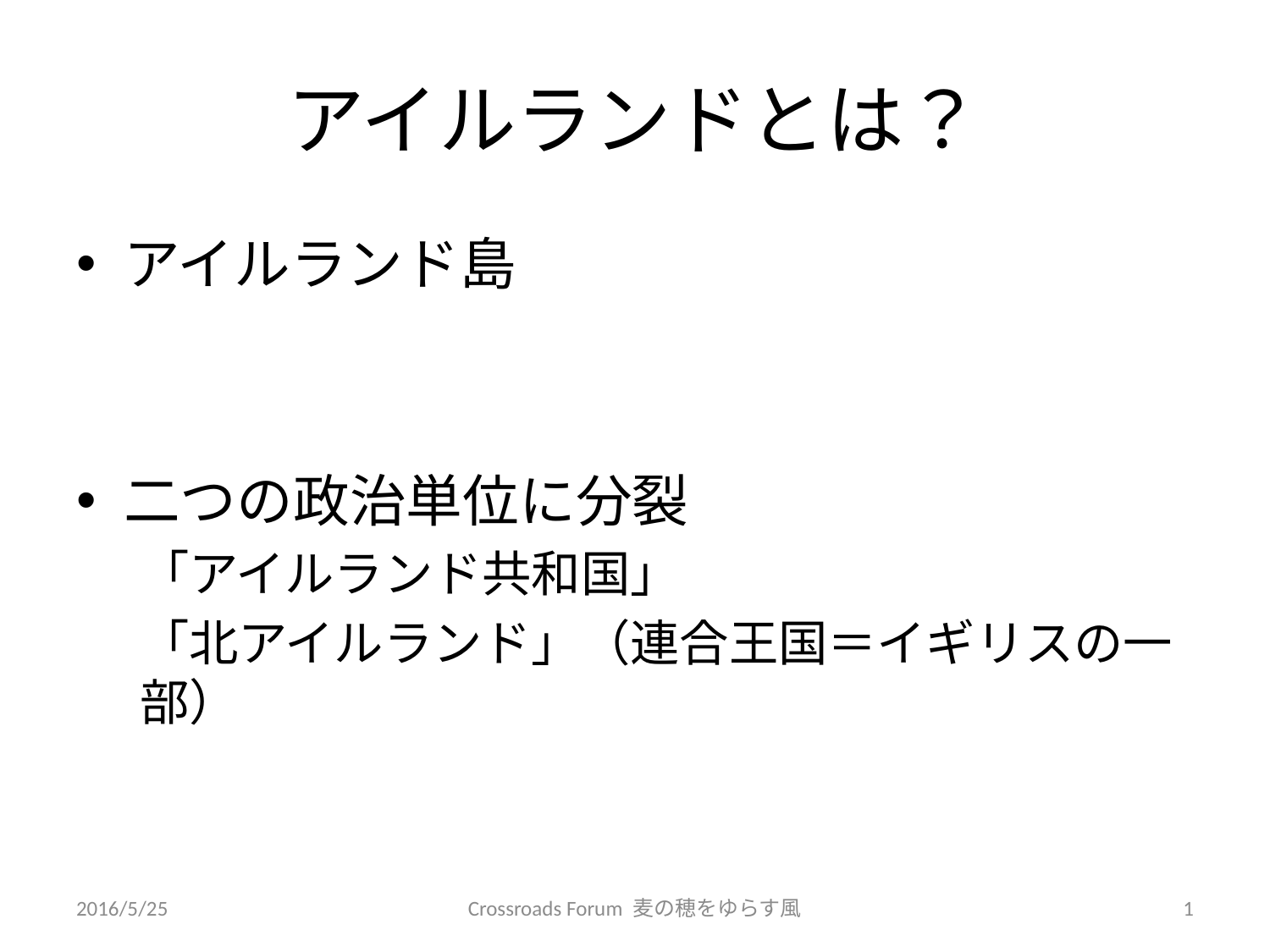

# アイルランドとは？
アイルランド島

二つの政治単位に分裂
「アイルランド共和国」
「北アイルランド」（連合王国＝イギリスの一部）

2016/5/25
Crossroads Forum 麦の穂をゆらす風
1